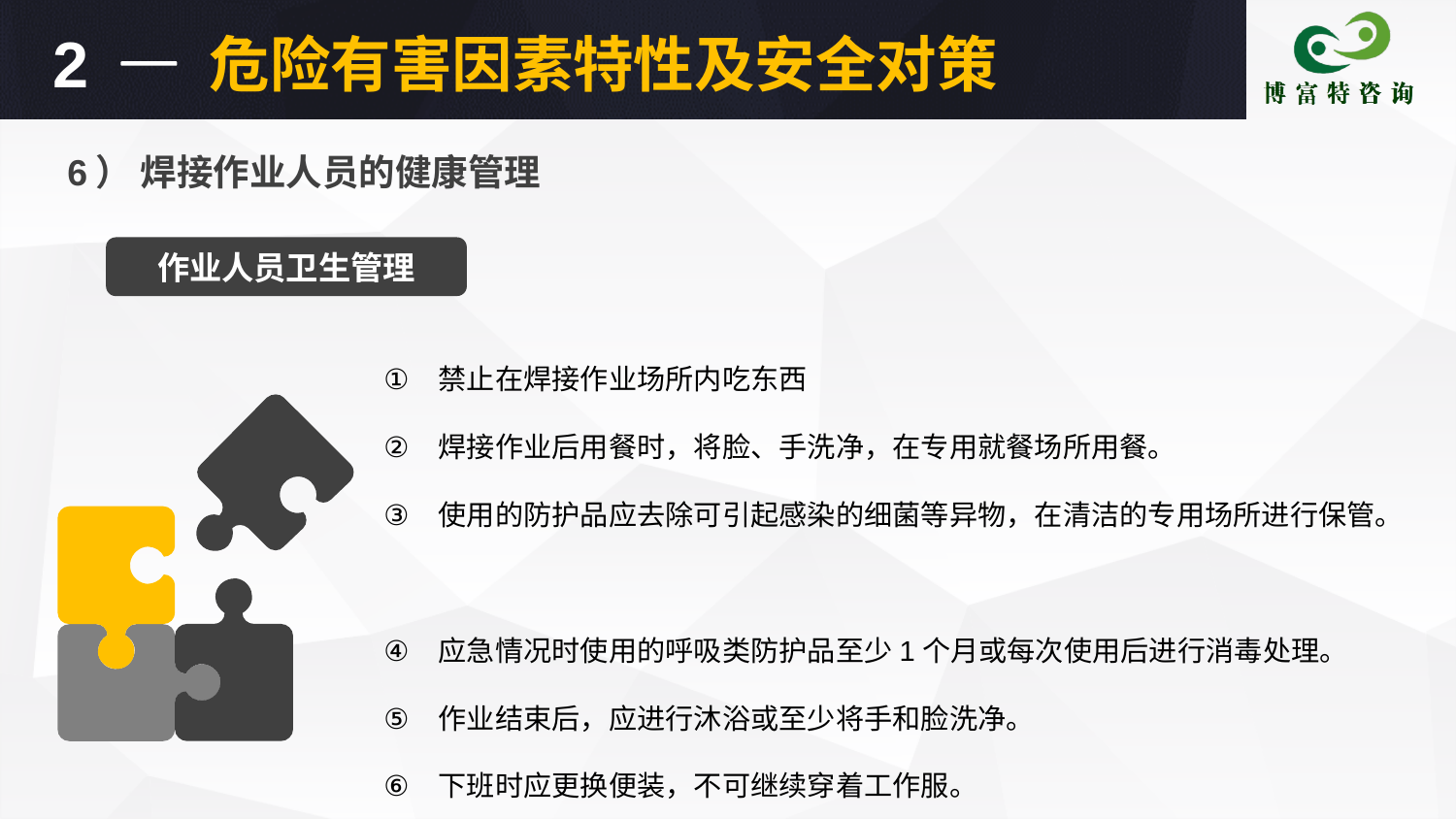

2
危险有害因素特性及安全对策

6） 焊接作业人员的健康管理
作业人员卫生管理
禁止在焊接作业场所内吃东西
焊接作业后用餐时，将脸、手洗净，在专用就餐场所用餐。
使用的防护品应去除可引起感染的细菌等异物，在清洁的专用场所进行保管。
应急情况时使用的呼吸类防护品至少1个月或每次使用后进行消毒处理。
作业结束后，应进行沐浴或至少将手和脸洗净。
下班时应更换便装，不可继续穿着工作服。